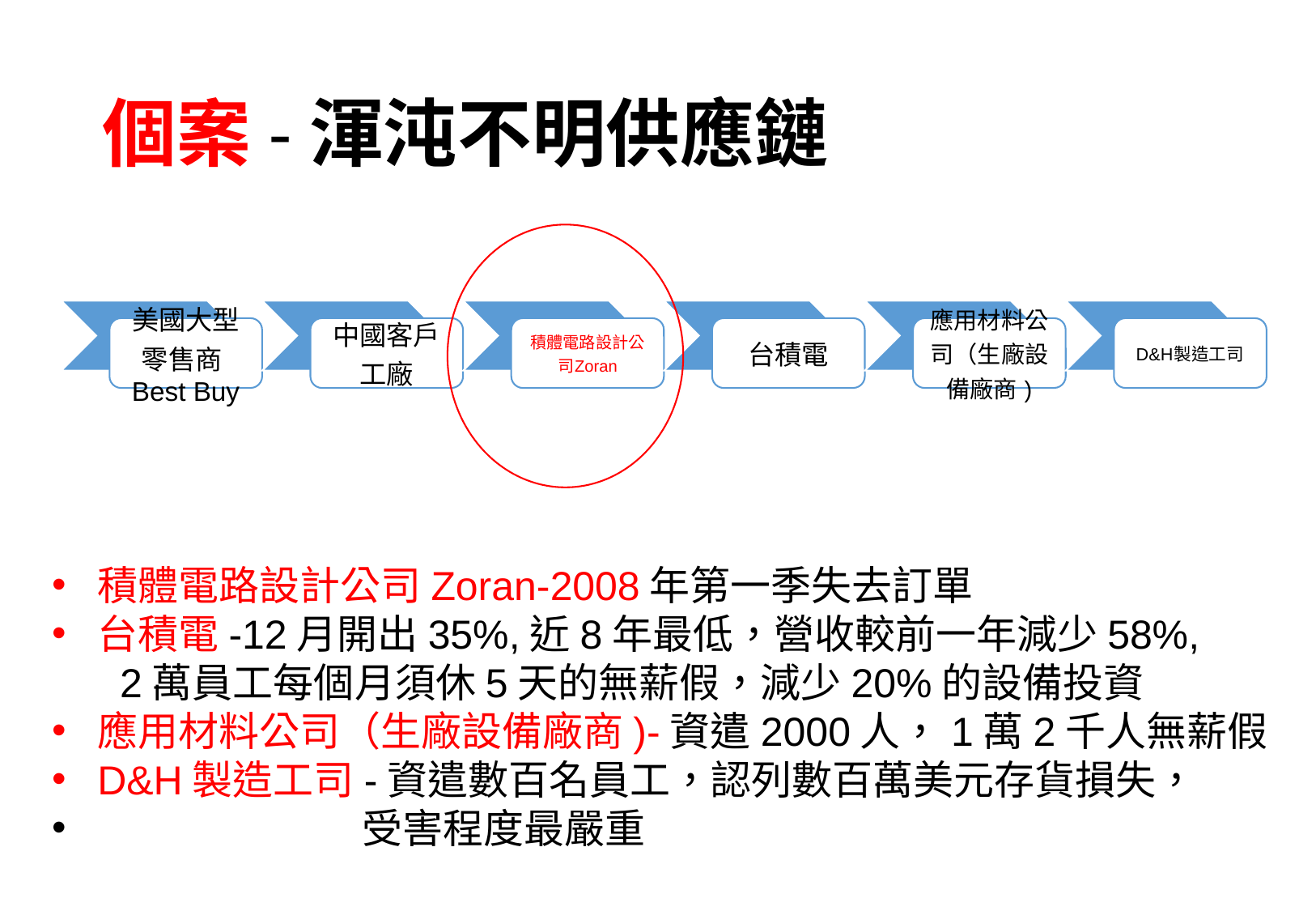

# 個案-渾沌不明供應鏈
美國大型零售商Best Buy
中國客戶工廠
台積電
應用材料公司（生廠設備廠商)
D&H製造工司
積體電路設計公司Zoran

積體電路設計公司Zoran-2008年第一季失去訂單
台積電-12月開出35%,近8年最低，營收較前一年減少58%,
      2萬員工每個月須休5天的無薪假，減少20%的設備投資
應用材料公司（生廠設備廠商)-資遣2000人，1萬2千人無薪假
D&H製造工司-資遣數百名員工，認列數百萬美元存貨損失，
                            受害程度最嚴重